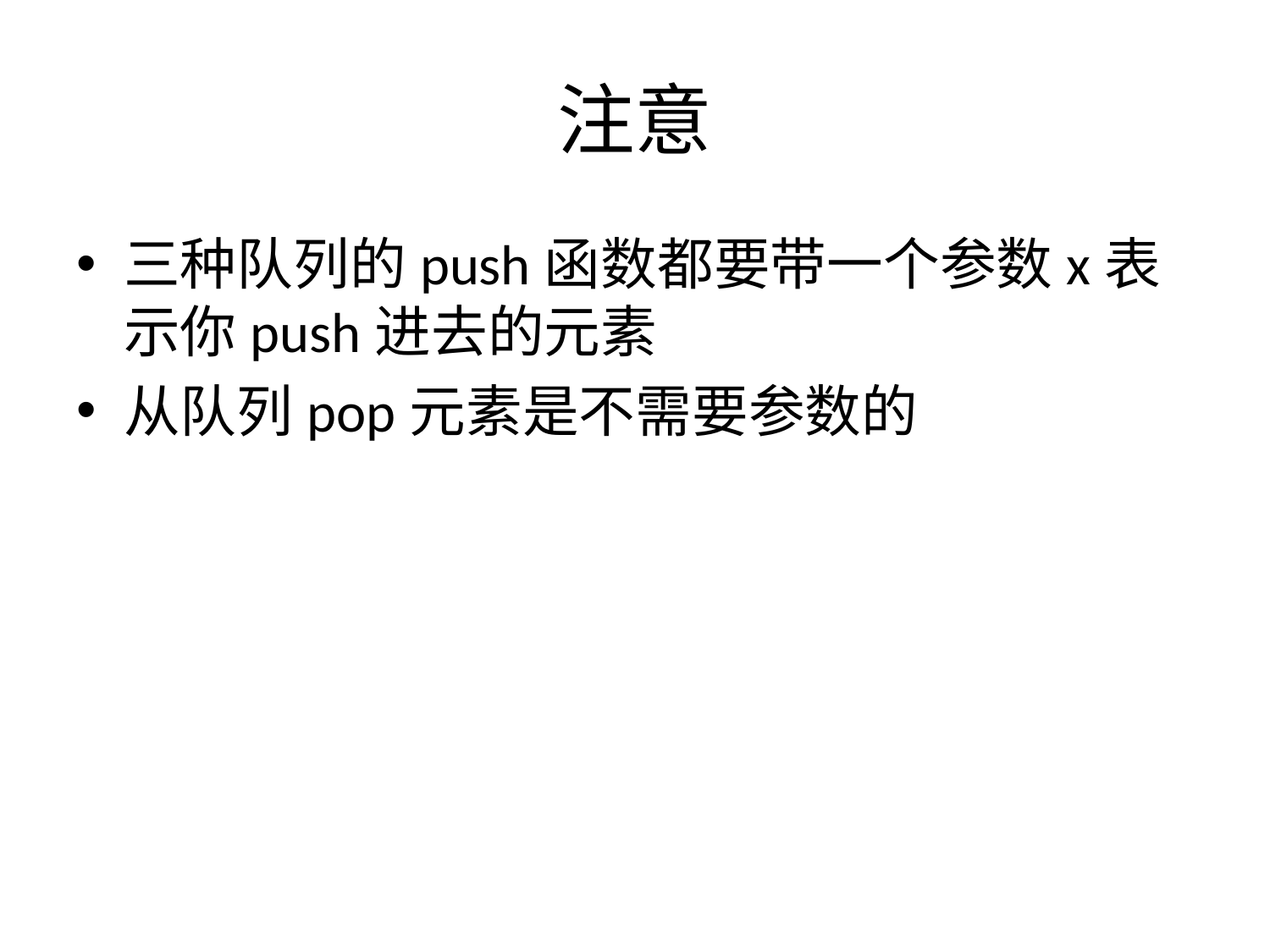

# 注意
三种队列的push函数都要带一个参数x表示你push进去的元素
从队列pop元素是不需要参数的